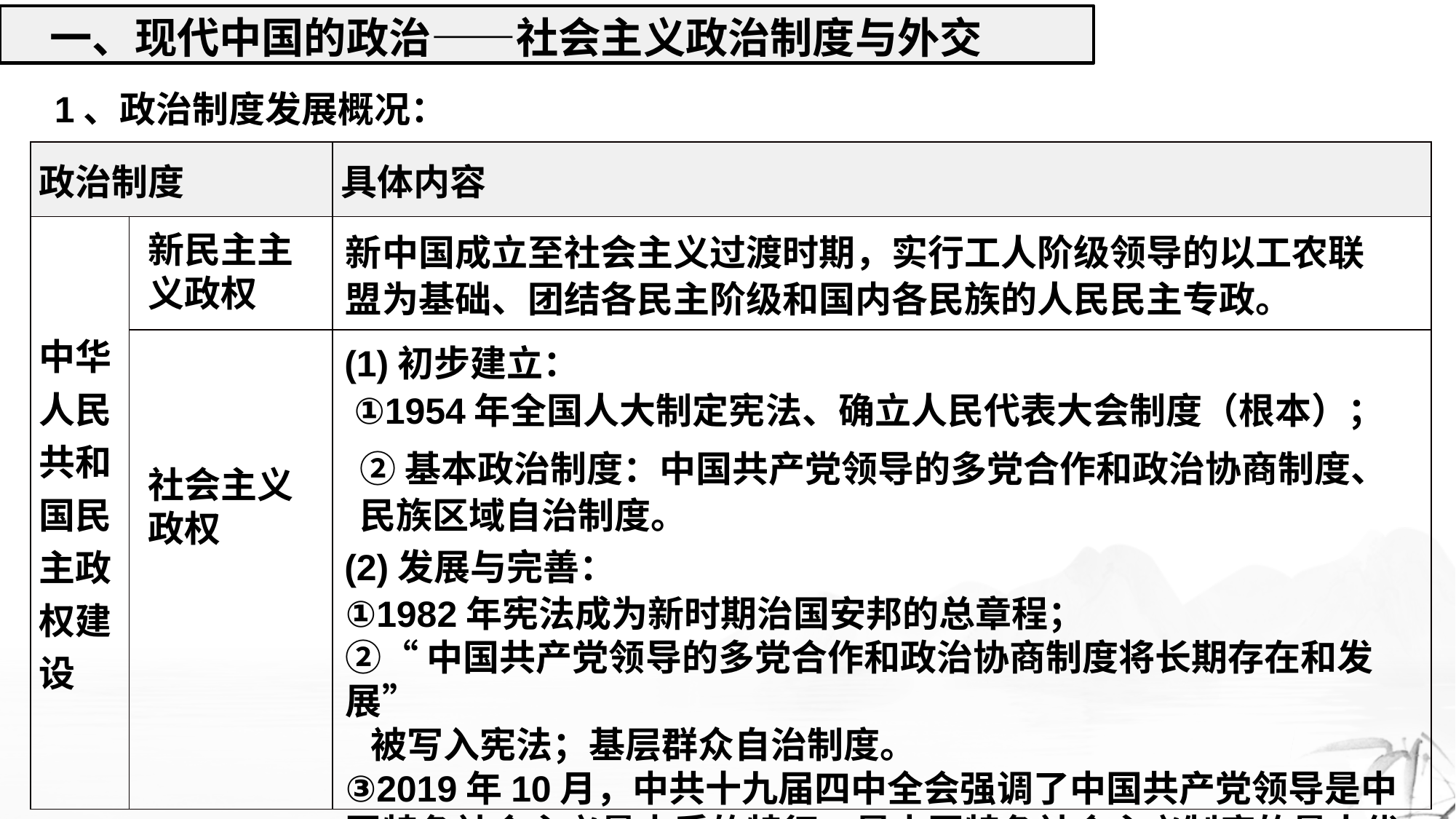

一、现代中国的政治——社会主义政治制度与外交
1、政治制度发展概况：
| 政治制度 |  | 具体内容 |
| --- | --- | --- |
| 中华人民共和国民主政权建设 |  |  |
|  |  |  |
新中国成立至社会主义过渡时期，实行工人阶级领导的以工农联盟为基础、团结各民主阶级和国内各民族的人民民主专政。
新民主主义政权
(1)初步建立：

(2)发展与完善：
①1954年全国人大制定宪法、确立人民代表大会制度（根本）；
②基本政治制度：中国共产党领导的多党合作和政治协商制度、
民族区域自治制度。
社会主义政权
①1982年宪法成为新时期治国安邦的总章程；
②“中国共产党领导的多党合作和政治协商制度将长期存在和发展”
  被写入宪法；基层群众自治制度。
③2019年10月，中共十九届四中全会强调了中国共产党领导是中国特色社会主义最本质的特征，是中国特色社会主义制度的最大优势。